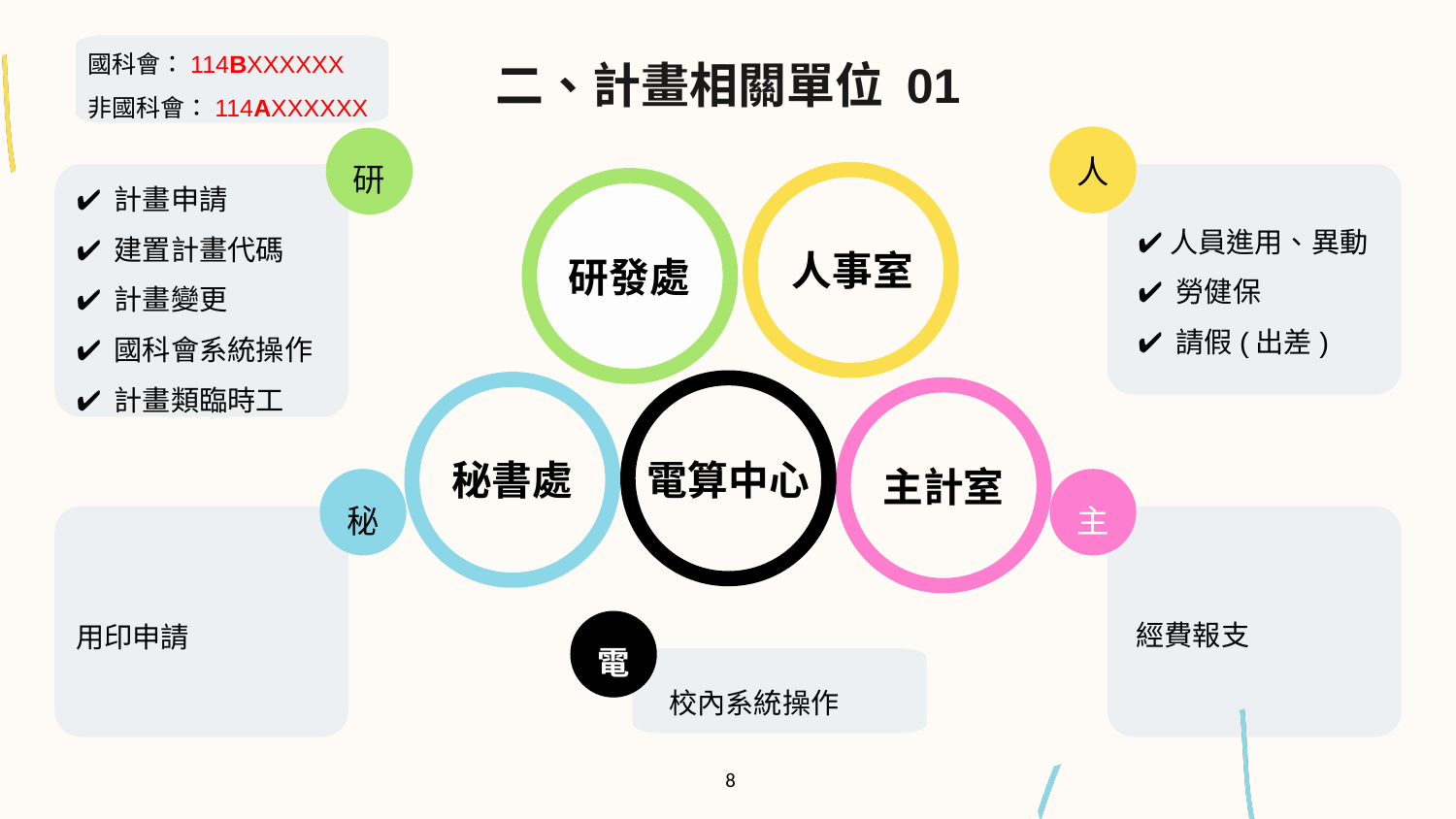

國科會：114BXXXXXX
非國科會：114AXXXXXX
二、計畫相關單位 01

研
人

✔ 計畫申請
✔ 建置計畫代碼
✔ 計畫變更
✔ 國科會系統操作
✔ 計畫類臨時工

✔人員進用、異動
✔ 勞健保
✔ 請假(出差)
人事室

研發處

秘書處
電算中心

主計室
秘
主

經費報支
用印申請

電

校內系統操作

8